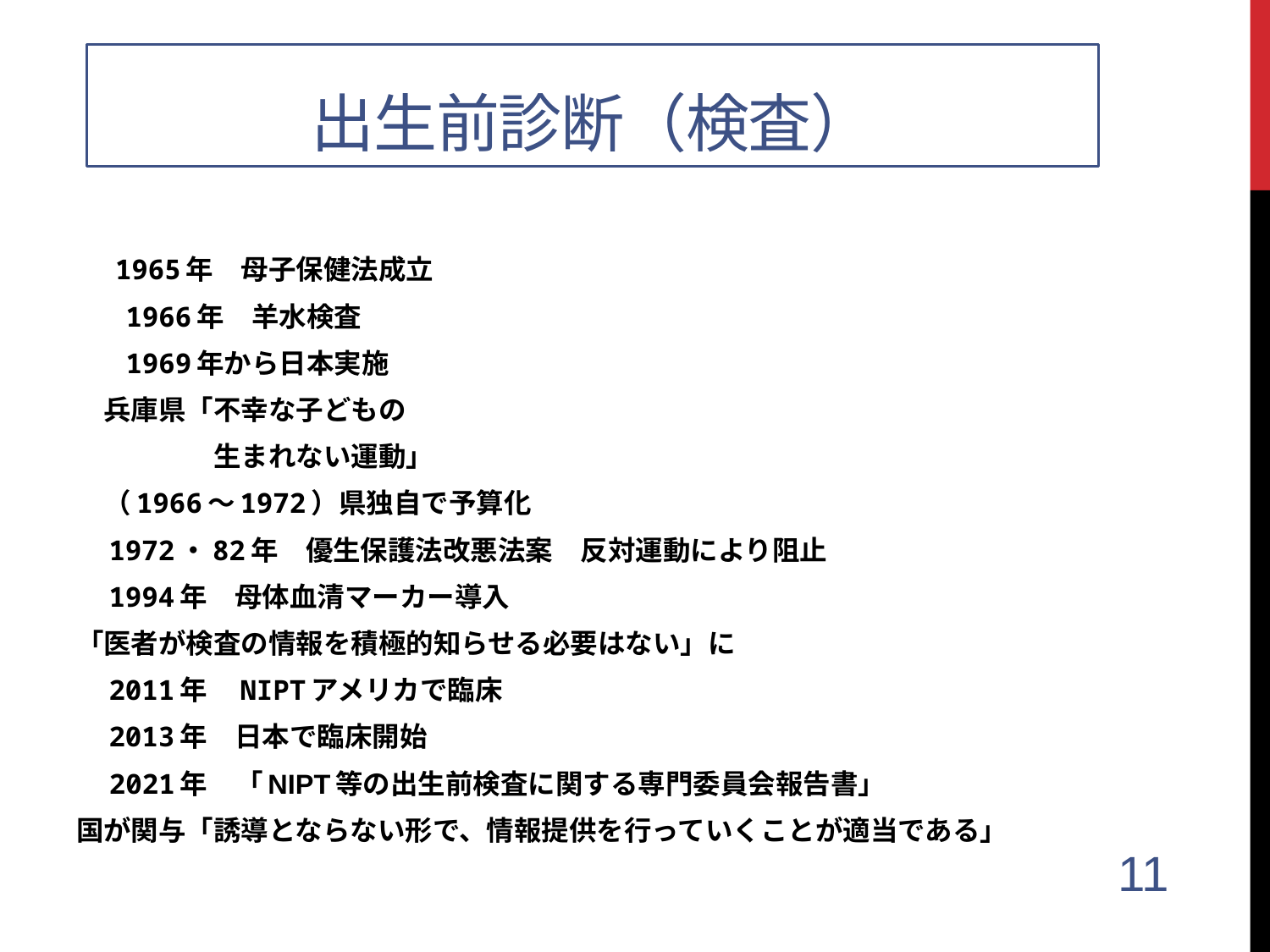

# 出生前診断（検査）
　 1965年　母子保健法成立
   1966年　羊水検査
   1969年から日本実施
　兵庫県「不幸な子どもの
　　　　　生まれない運動」
　（1966～1972）県独自で予算化
　1972・82年　優生保護法改悪法案　反対運動により阻止
　1994年　母体血清マーカー導入
「医者が検査の情報を積極的知らせる必要はない」に
　2011年　NIPTアメリカで臨床
　2013年　日本で臨床開始
  2021年　「NIPT等の出生前検査に関する専門委員会報告書」
国が関与「誘導とならない形で、情報提供を行っていくことが適当である」
２１
11